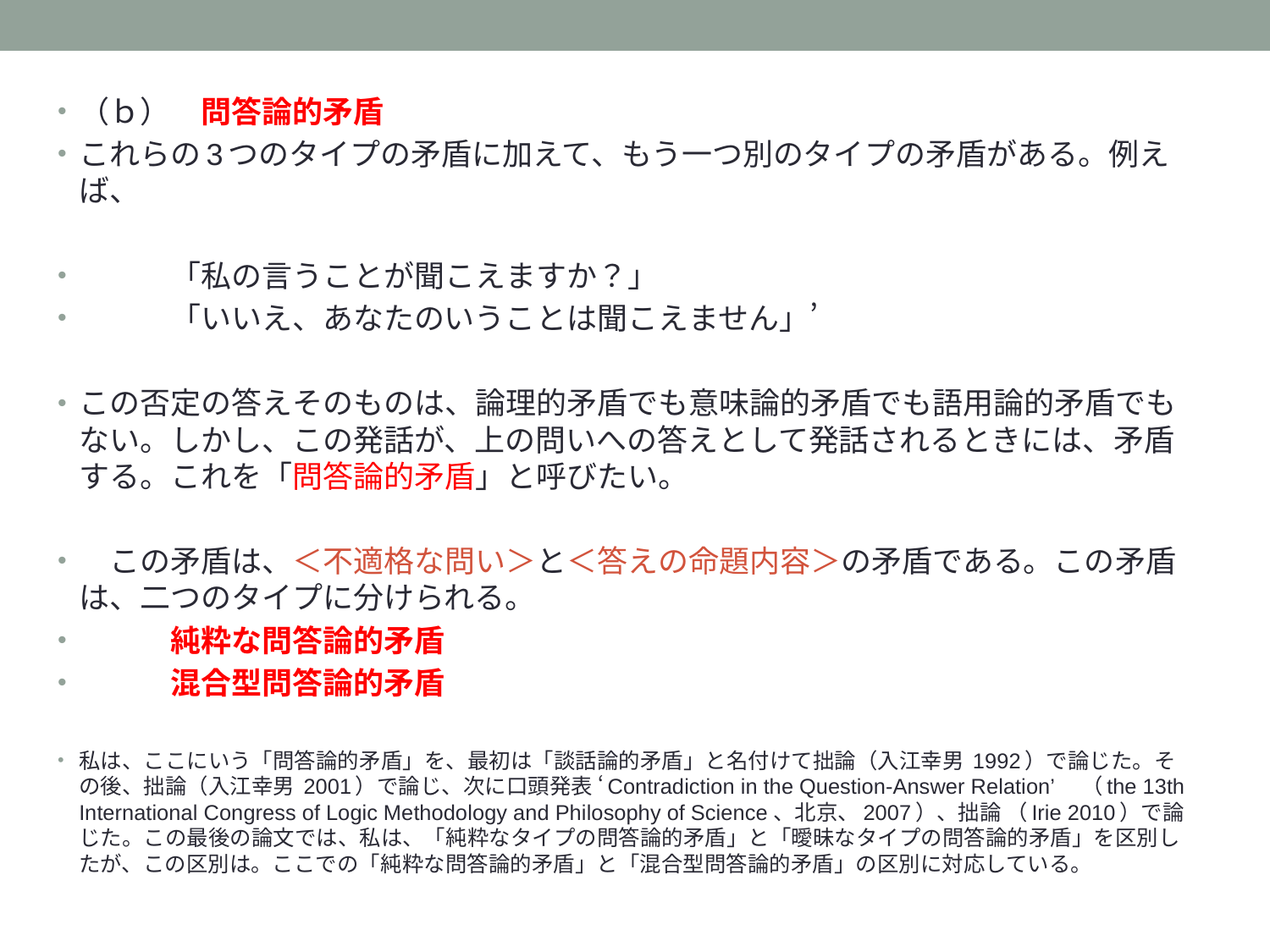

（ｂ）　問答論的矛盾
これらの3つのタイプの矛盾に加えて、もう一つ別のタイプの矛盾がある。例えば、

　　　「私の言うことが聞こえますか？」
　　　「いいえ、あなたのいうことは聞こえません」’

この否定の答えそのものは、論理的矛盾でも意味論的矛盾でも語用論的矛盾でもない。しかし、この発話が、上の問いへの答えとして発話されるときには、矛盾する。これを「問答論的矛盾」と呼びたい。

　この矛盾は、＜不適格な問い＞と＜答えの命題内容＞の矛盾である。この矛盾は、二つのタイプに分けられる。
　　　純粋な問答論的矛盾
　　　混合型問答論的矛盾

私は、ここにいう「問答論的矛盾」を、最初は「談話論的矛盾」と名付けて拙論（入江幸男 1992）で論じた。その後、拙論（入江幸男 2001）で論じ、次に口頭発表 ‘Contradiction in the Question-Answer Relation’　（the 13th International Congress of Logic Methodology and Philosophy of Science、北京、2007）、拙論 （Irie 2010）で論じた。この最後の論文では、私は、「純粋なタイプの問答論的矛盾」と「曖昧なタイプの問答論的矛盾」を区別したが、この区別は。ここでの「純粋な問答論的矛盾」と「混合型問答論的矛盾」の区別に対応している。